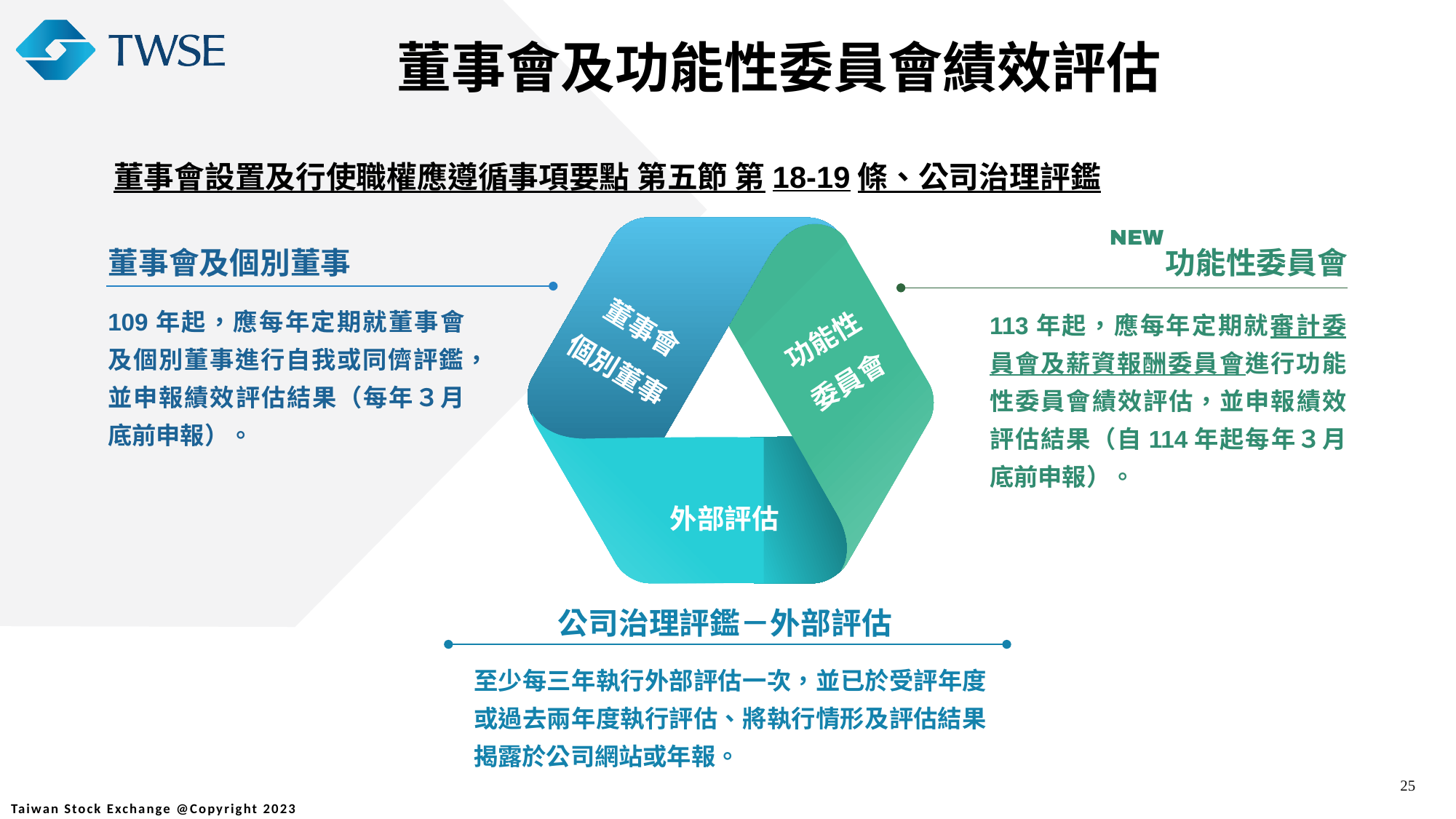

董事會及功能性委員會績效評估
董事會設置及行使職權應遵循事項要點 第五節 第18-19條、公司治理評鑑

NEW
董事會及個別董事
功能性委員會
董事會
個別董事
109年起，應每年定期就董事會及個別董事進行自我或同儕評鑑，並申報績效評估結果（每年３月底前申報）。
113年起，應每年定期就審計委員會及薪資報酬委員會進行功能性委員會績效評估，並申報績效評估結果（自114年起每年３月底前申報）。
功能性
委員會
外部評估
公司治理評鑑－外部評估
至少每三年執行外部評估一次，並已於受評年度或過去兩年度執行評估、將執行情形及評估結果揭露於公司網站或年報。
25